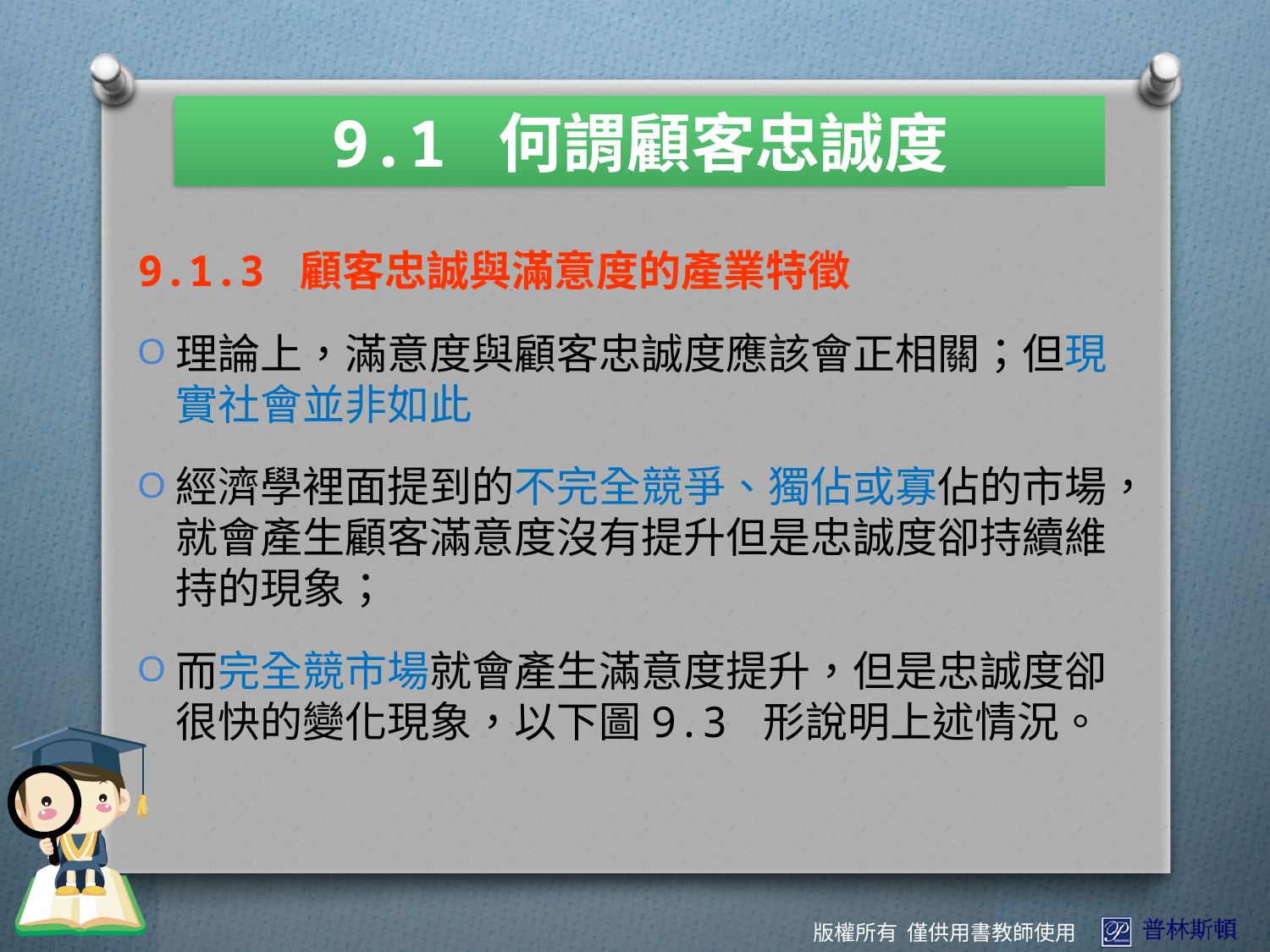

9.1 何謂顧客忠誠度
9.1.3 顧客忠誠與滿意度的產業特徵
理論上，滿意度與顧客忠誠度應該會正相關；但現實社會並非如此
經濟學裡面提到的不完全競爭、獨佔或寡佔的市場，就會產生顧客滿意度沒有提升但是忠誠度卻持續維持的現象；
而完全競市場就會產生滿意度提升，但是忠誠度卻很快的變化現象，以下圖9.3 形說明上述情況。